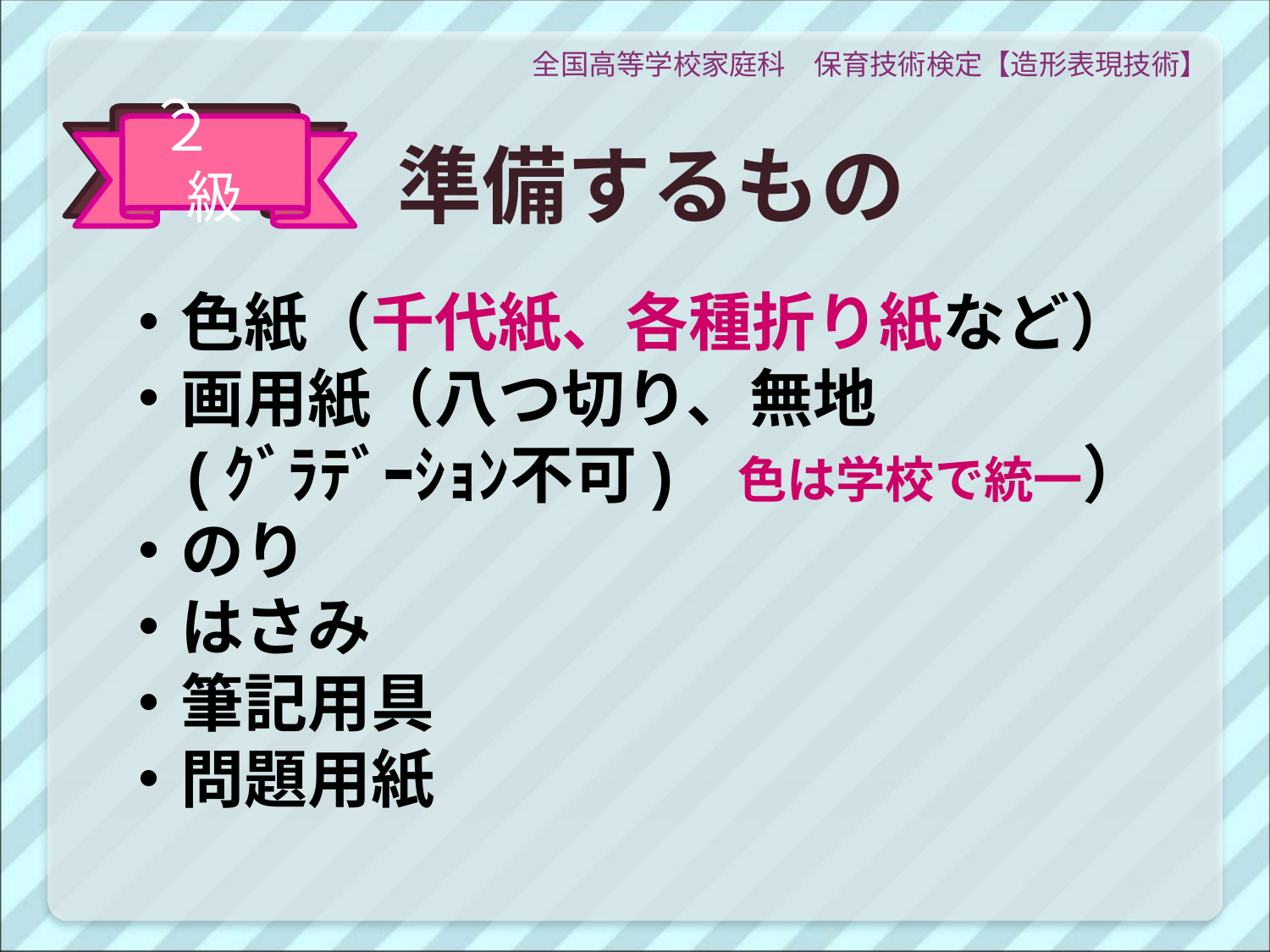

全国高等学校家庭科　保育技術検定【造形表現技術】
２　級
２　級
# 準備するもの

・色紙（千代紙、各種折り紙など）
・画用紙（八つ切り、無地
    (ｸﾞﾗﾃﾞｰｼｮﾝ不可)　色は学校で統一）
・のり
・はさみ
・筆記用具
・問題用紙